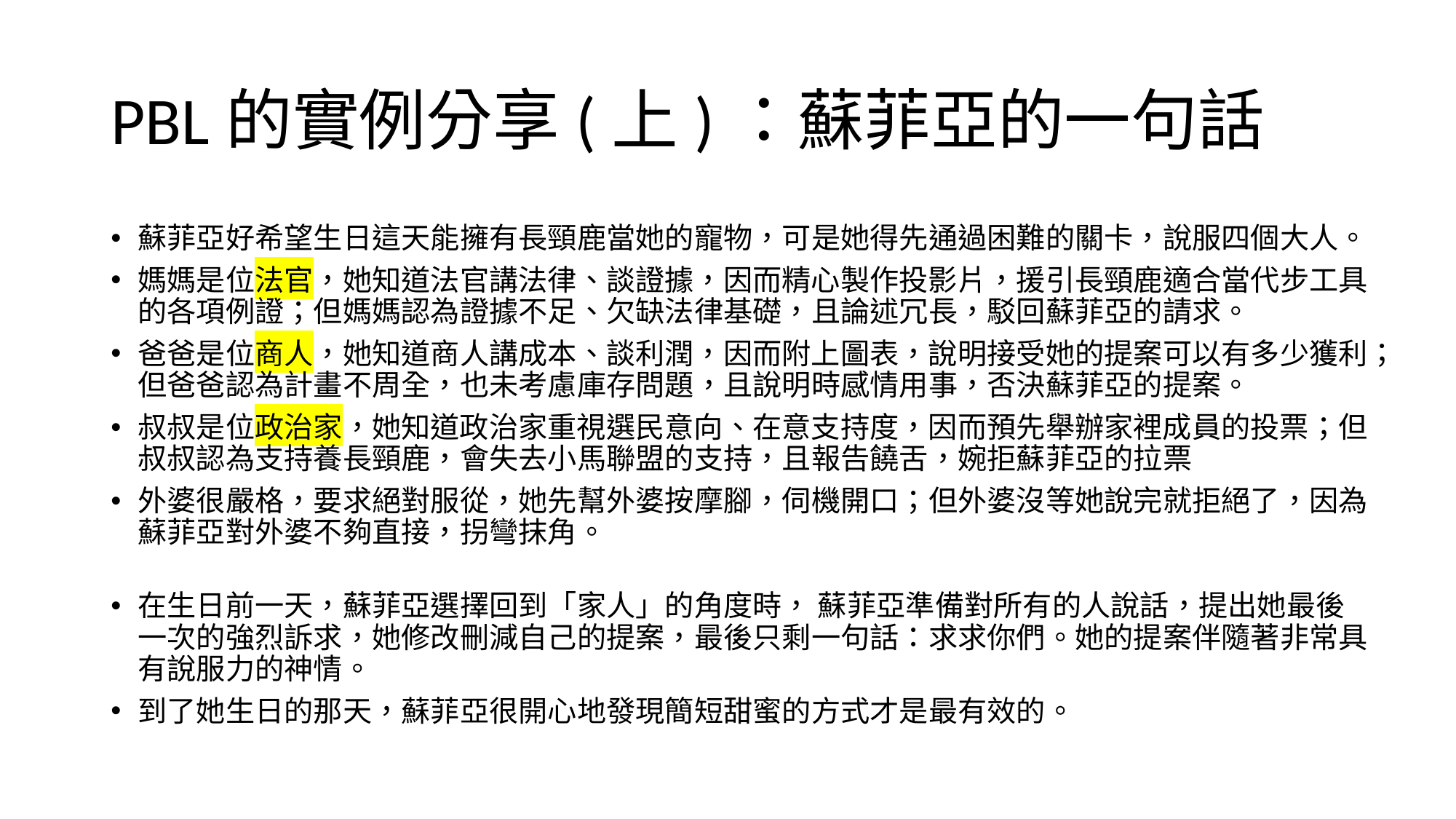

# PBL的實例分享(上)：蘇菲亞的一句話
蘇菲亞好希望生日這天能擁有長頸鹿當她的寵物，可是她得先通過困難的關卡，說服四個大人。
媽媽是位法官，她知道法官講法律、談證據，因而精心製作投影片，援引長頸鹿適合當代步工具的各項例證；但媽媽認為證據不足、欠缺法律基礎，且論述冗長，駁回蘇菲亞的請求。
爸爸是位商人，她知道商人講成本、談利潤，因而附上圖表，說明接受她的提案可以有多少獲利；但爸爸認為計畫不周全，也未考慮庫存問題，且說明時感情用事，否決蘇菲亞的提案。
叔叔是位政治家，她知道政治家重視選民意向、在意支持度，因而預先舉辦家裡成員的投票；但叔叔認為支持養長頸鹿，會失去小馬聯盟的支持，且報告饒舌，婉拒蘇菲亞的拉票
外婆很嚴格，要求絕對服從，她先幫外婆按摩腳，伺機開口；但外婆沒等她說完就拒絕了，因為蘇菲亞對外婆不夠直接，拐彎抹角。
在生日前一天，蘇菲亞選擇回到「家人」的角度時， 蘇菲亞準備對所有的人說話，提出她最後一次的強烈訴求，她修改刪減自己的提案，最後只剩一句話：求求你們。她的提案伴隨著非常具有說服力的神情。
到了她生日的那天，蘇菲亞很開心地發現簡短甜蜜的方式才是最有效的。